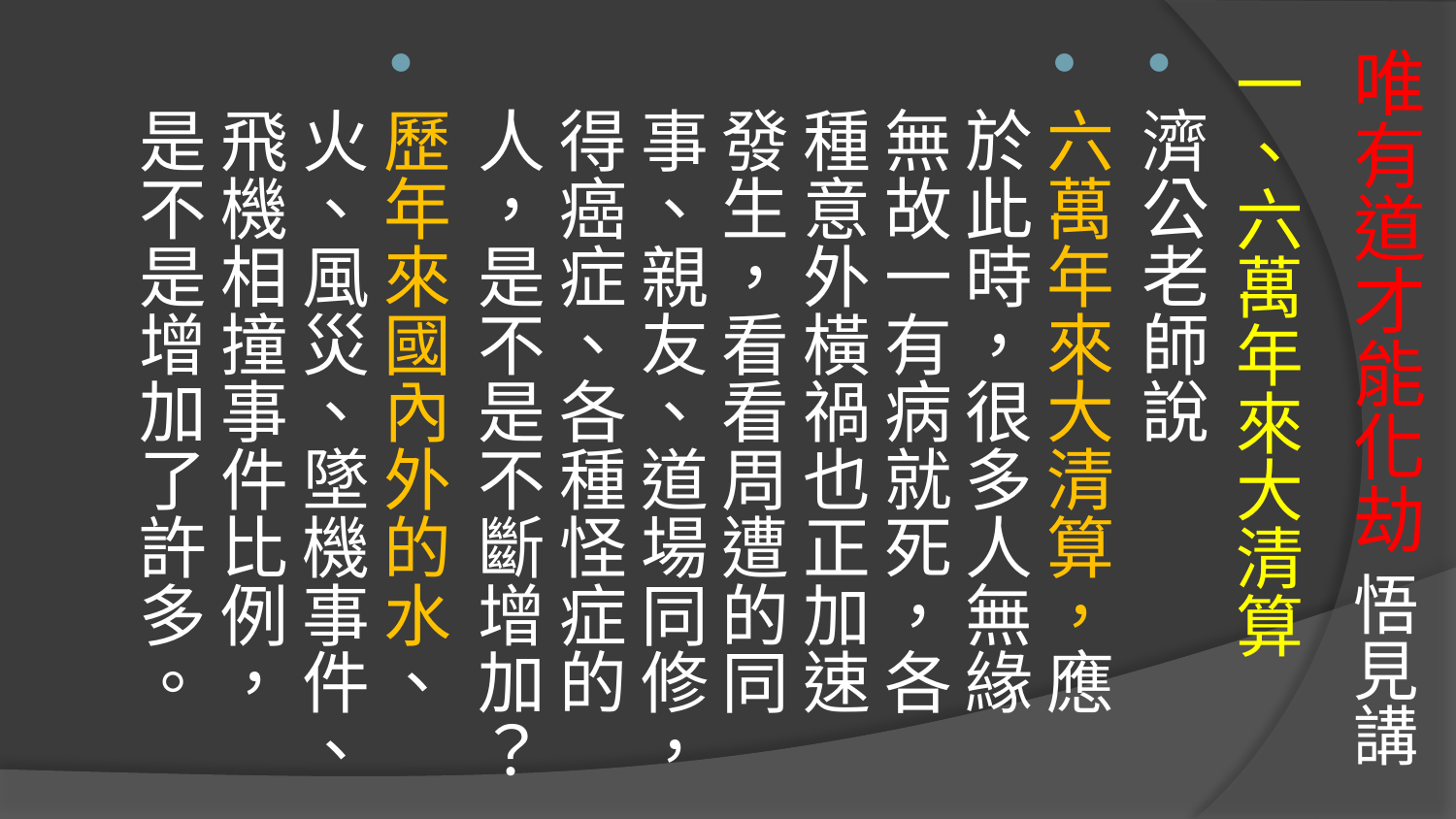

# 唯有道才能化劫 悟見講
一、六萬年來大清算
濟公老師說
六萬年來大清算，應於此時，很多人無緣無故一有病就死，各種意外橫禍也正加速發生，看看周遭的同事、親友、道場同修，得癌症、各種怪症的人，是不是不斷增加？
歷年來國內外的水、火、風災、墜機事件、飛機相撞事件比例，是不是增加了許多。